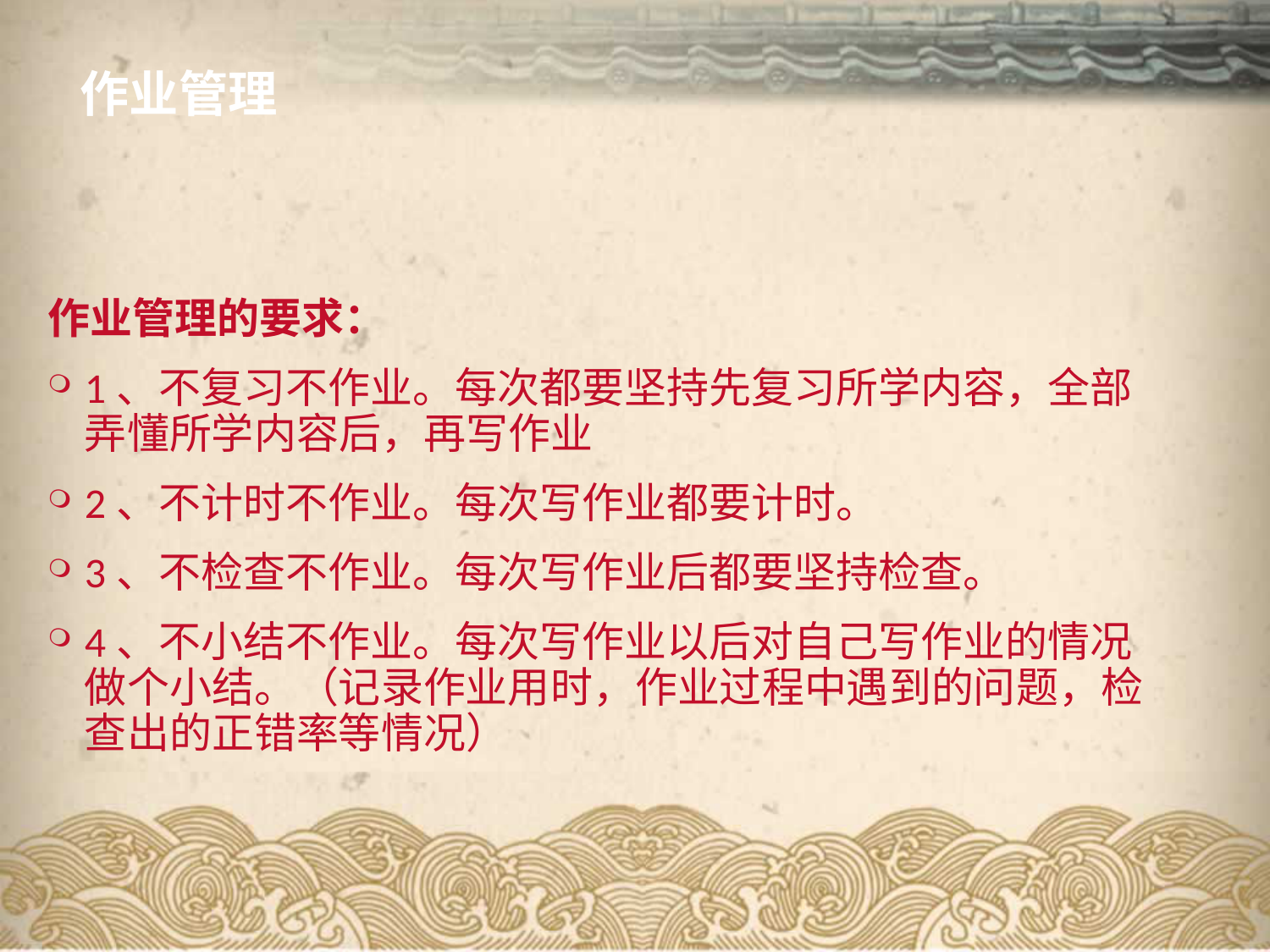

# 作业管理

作业管理的要求：
1、不复习不作业。每次都要坚持先复习所学内容，全部弄懂所学内容后，再写作业
2、不计时不作业。每次写作业都要计时。
3、不检查不作业。每次写作业后都要坚持检查。
4、不小结不作业。每次写作业以后对自己写作业的情况做个小结。（记录作业用时，作业过程中遇到的问题，检查出的正错率等情况）